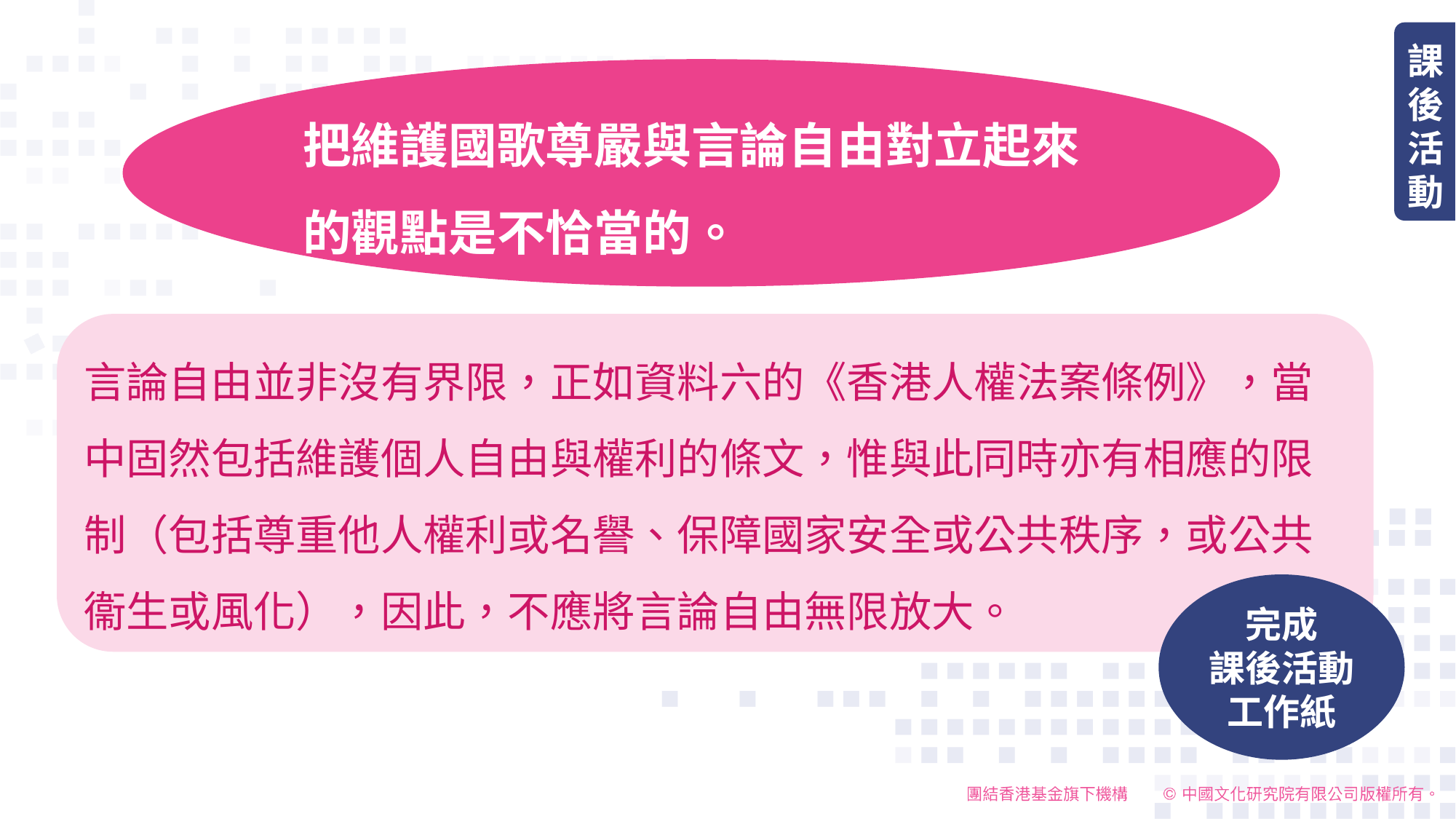

課後活動
把維護國歌尊嚴與言論自由對立起來的觀點是不恰當的。

言論自由並非沒有界限，正如資料六的《香港人權法案條例》，當中固然包括維護個人自由與權利的條文，惟與此同時亦有相應的限制（包括尊重他人權利或名譽、保障國家安全或公共秩序，或公共衞生或風化），因此，不應將言論自由無限放大。
完成
課後活動工作紙